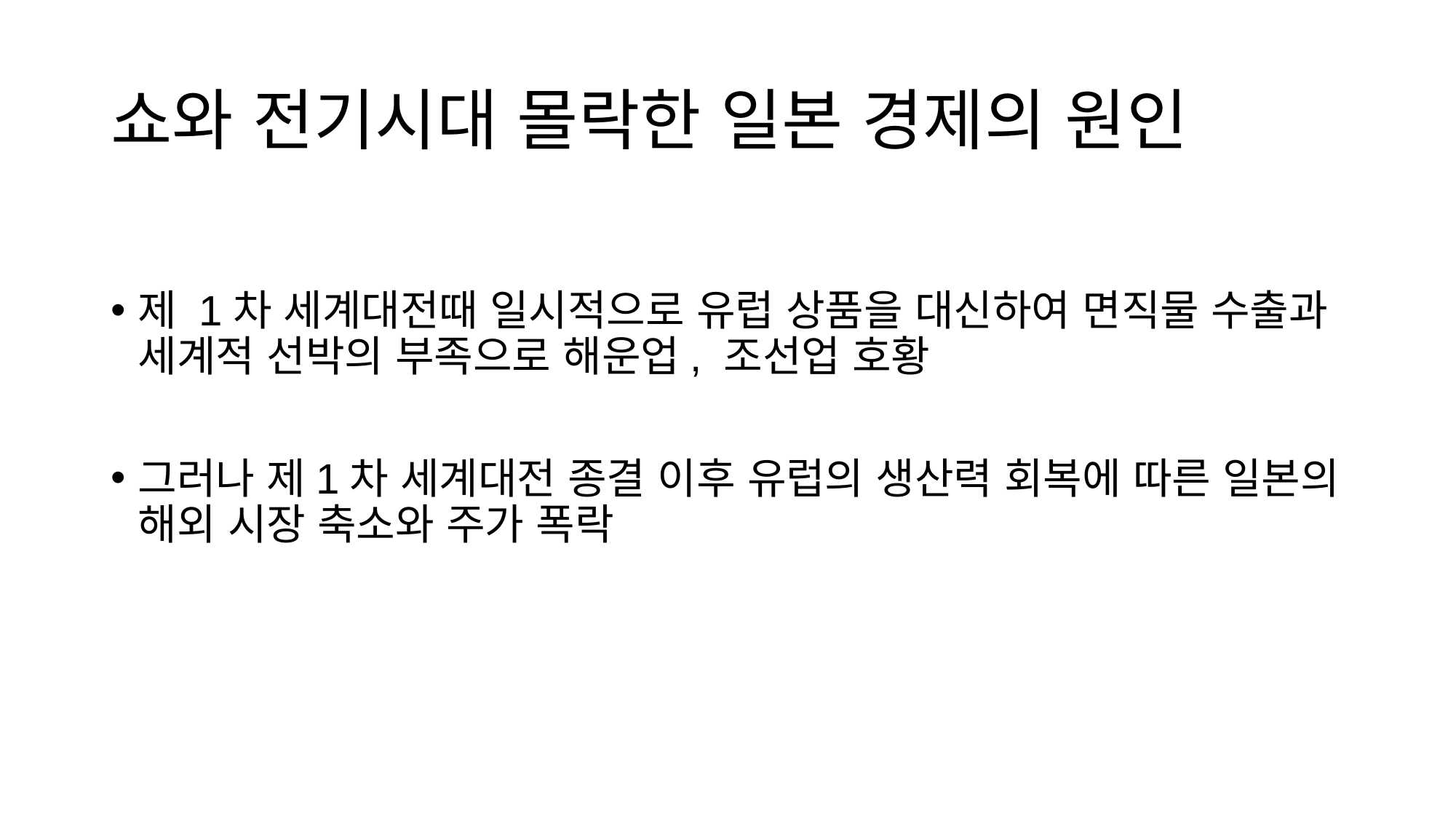

# 쇼와 전기시대 몰락한 일본 경제의 원인

제 1차 세계대전때 일시적으로 유럽 상품을 대신하여 면직물 수출과 세계적 선박의 부족으로 해운업, 조선업 호황

그러나 제1차 세계대전 종결 이후 유럽의 생산력 회복에 따른 일본의 해외 시장 축소와 주가 폭락